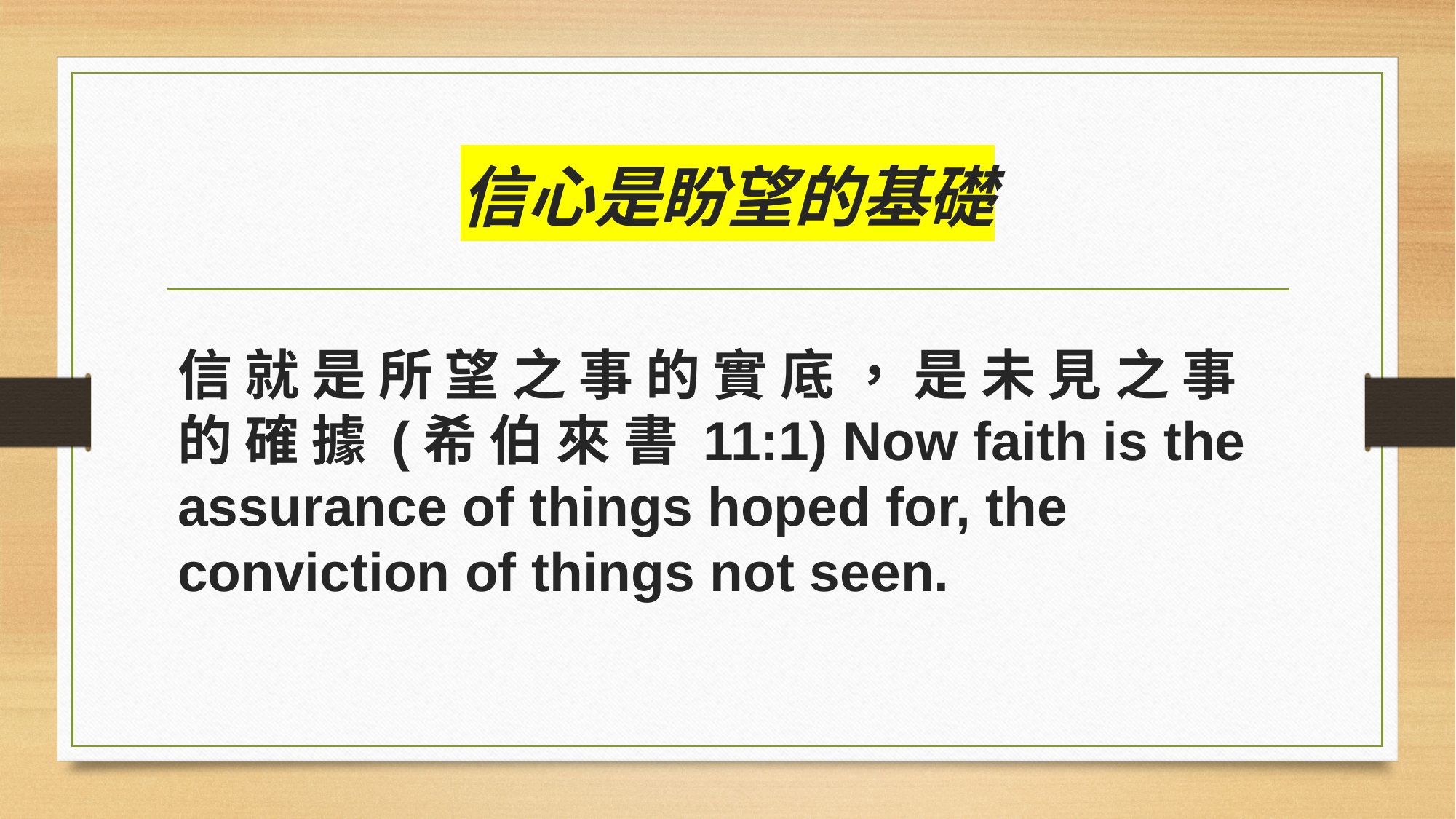

# 信心是盼望的基礎
信 就 是 所 望 之 事 的 實 底 ， 是 未 見 之 事 的 確 據 (希 伯 來 書 11:1) Now faith is the assurance of things hoped for, the conviction of things not seen.